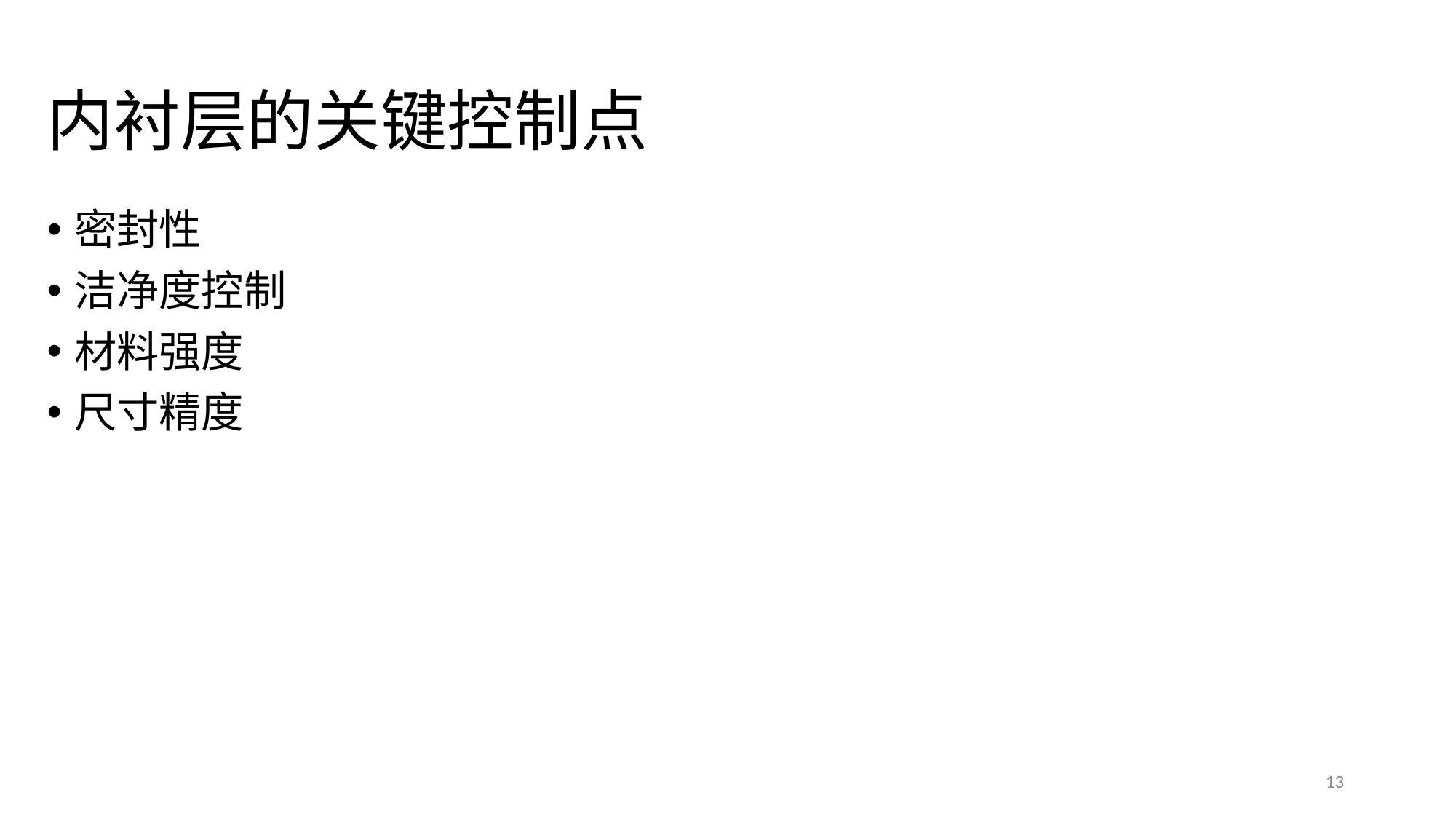

# 内衬层的关键控制点
密封性
洁净度控制
材料强度
尺寸精度

13